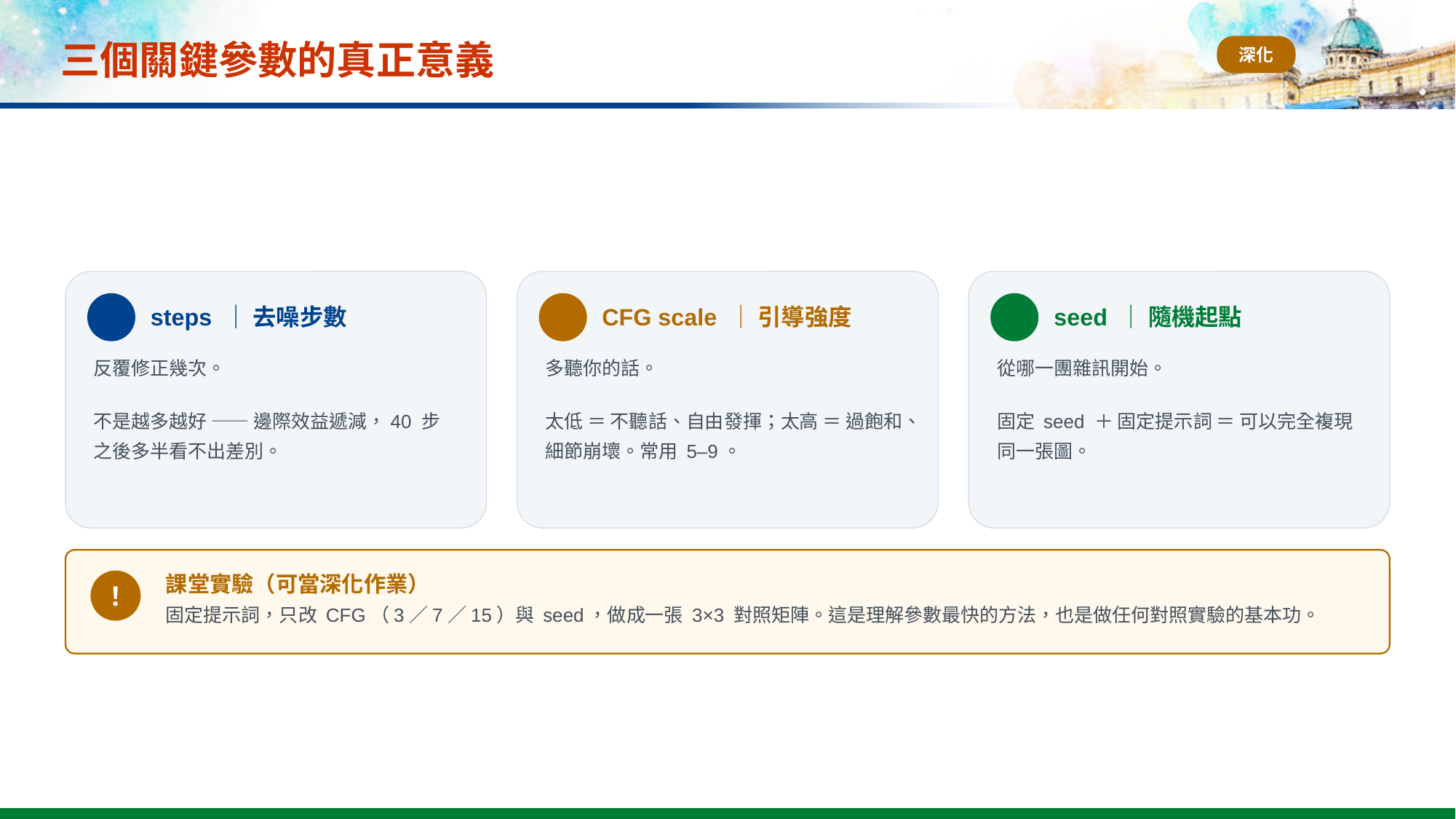

# 三個關鍵參數的真正意義
深化

steps ｜ 去噪步數
CFG scale ｜ 引導強度
seed ｜ 隨機起點
反覆修正幾次。

不是越多越好 —— 邊際效益遞減，40 步之後多半看不出差別。
多聽你的話。

太低 ＝ 不聽話、自由發揮；太高 ＝ 過飽和、細節崩壞。常用 5–9。
從哪一團雜訊開始。

固定 seed ＋ 固定提示詞 ＝ 可以完全複現同一張圖。

課堂實驗（可當深化作業）
！
固定提示詞，只改 CFG（3／7／15）與 seed，做成一張 3×3 對照矩陣。這是理解參數最快的方法，也是做任何對照實驗的基本功。